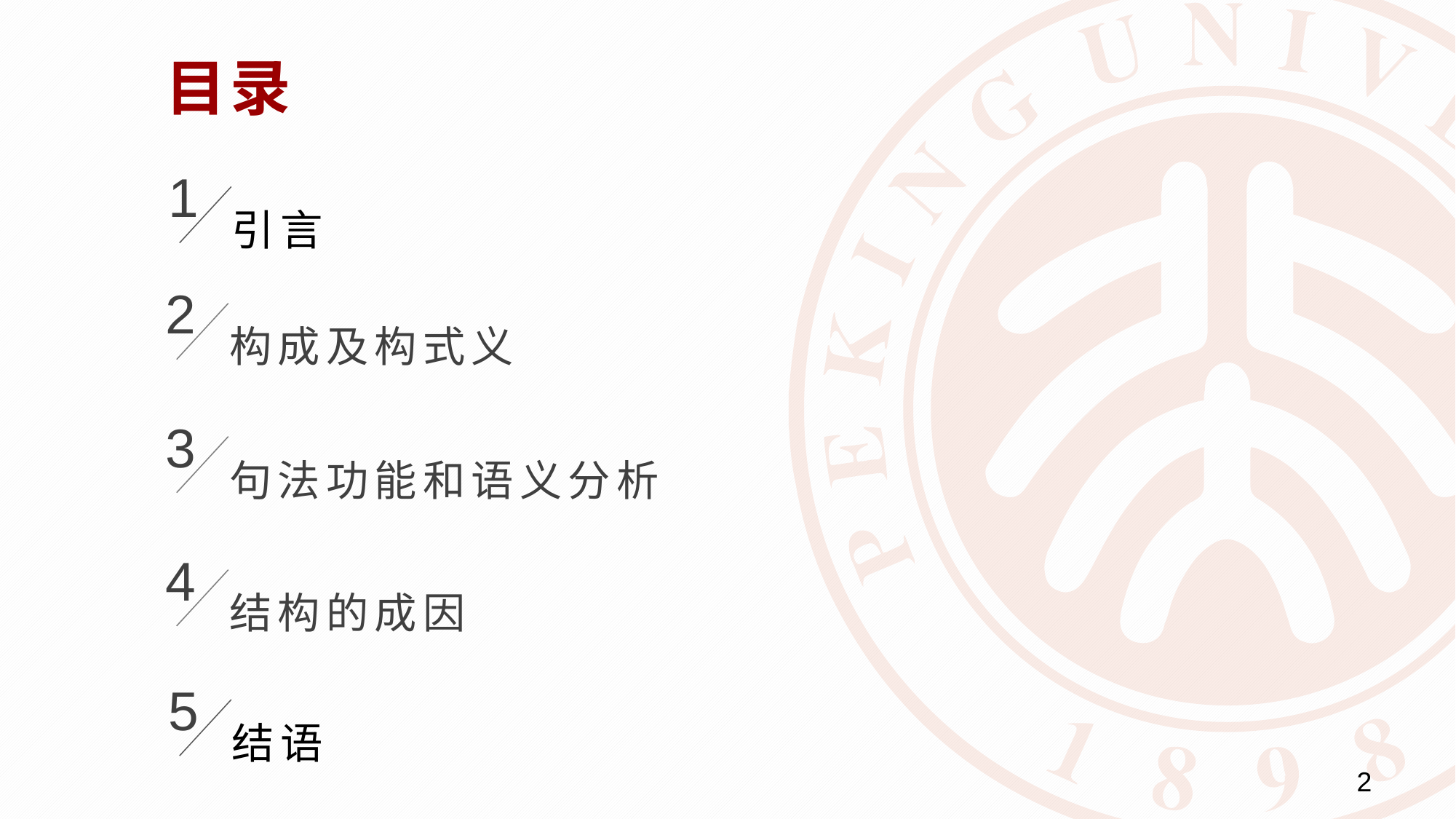

目录
1
引言
2
构成及构式义
3
句法功能和语义分析
4
结构的成因
5
结语
2